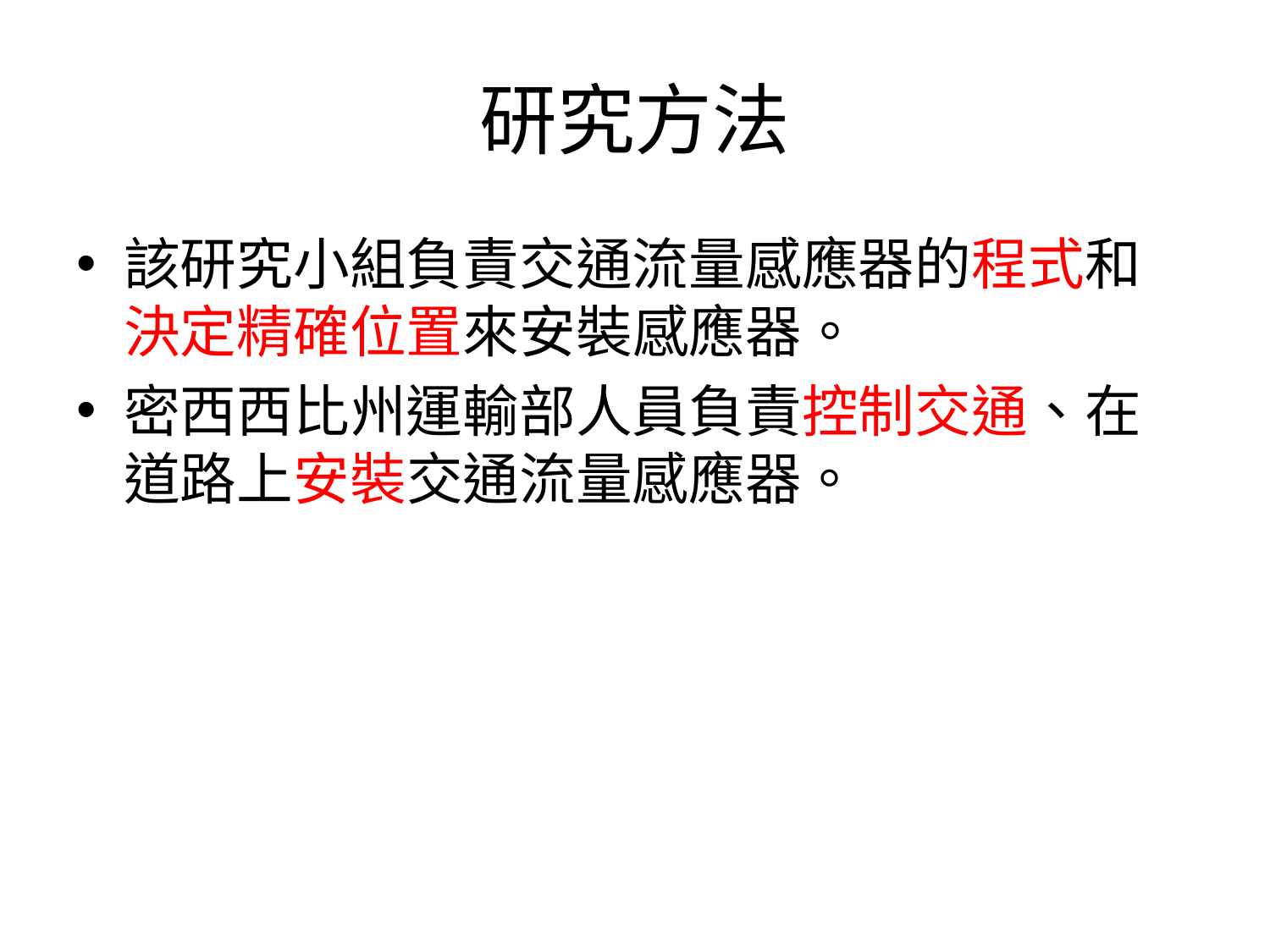

# 研究方法
該研究小組負責交通流量感應器的程式和決定精確位置來安裝感應器。
密西西比州運輸部人員負責控制交通、在道路上安裝交通流量感應器。